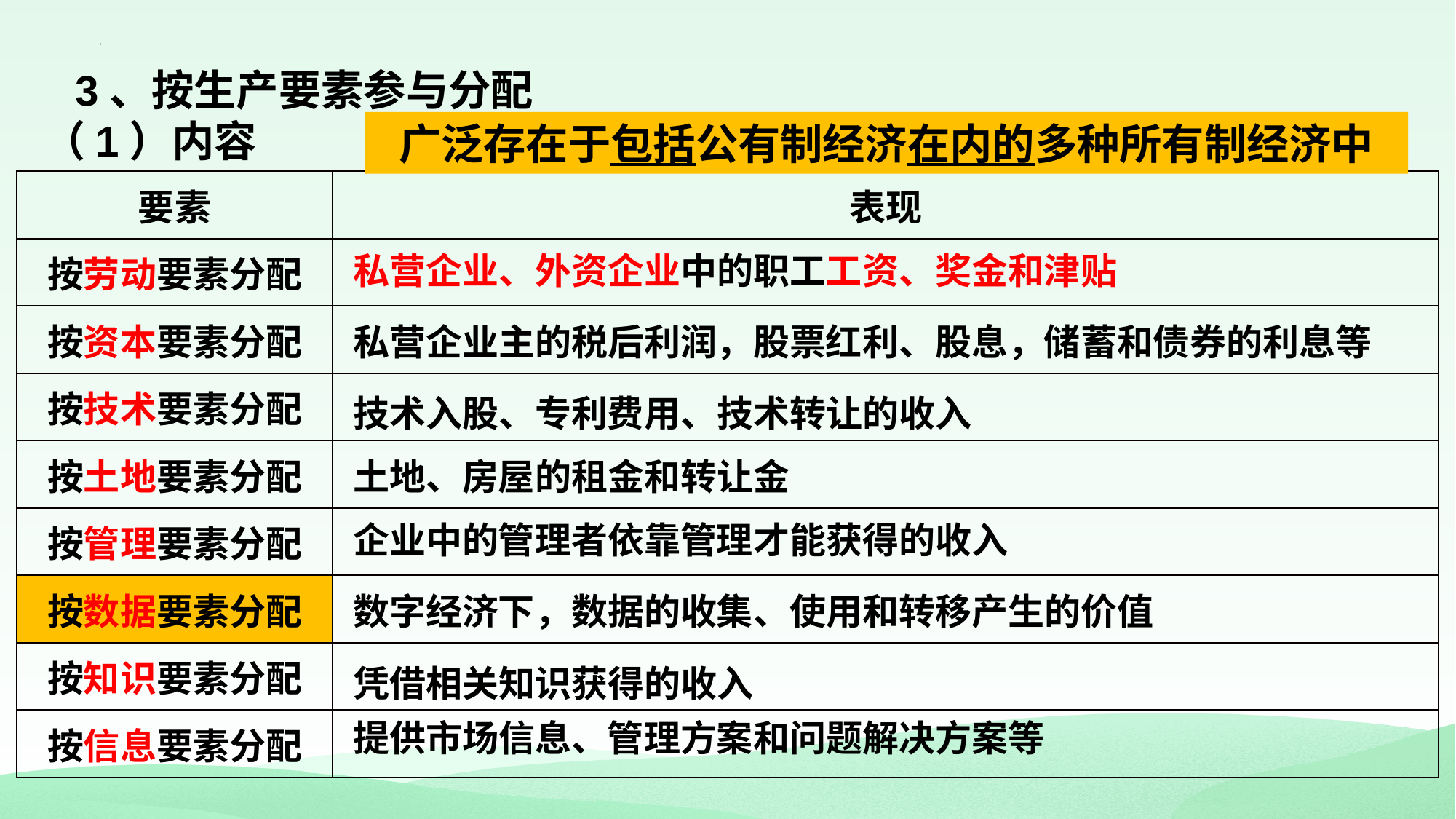

3、按生产要素参与分配
（1）内容
广泛存在于包括公有制经济在内的多种所有制经济中
| 要素 | 表现 |
| --- | --- |
| 按劳动要素分配 |  |
| 按资本要素分配 |  |
| 按技术要素分配 |  |
| 按土地要素分配 |  |
| 按管理要素分配 |  |
| 按数据要素分配 |  |
| 按知识要素分配 |  |
| 按信息要素分配 |  |
私营企业、外资企业中的职工工资、奖金和津贴
私营企业主的税后利润，股票红利、股息，储蓄和债券的利息等
技术入股、专利费用、技术转让的收入
土地、房屋的租金和转让金
企业中的管理者依靠管理才能获得的收入
数字经济下，数据的收集、使用和转移产生的价值
凭借相关知识获得的收入
提供市场信息、管理方案和问题解决方案等